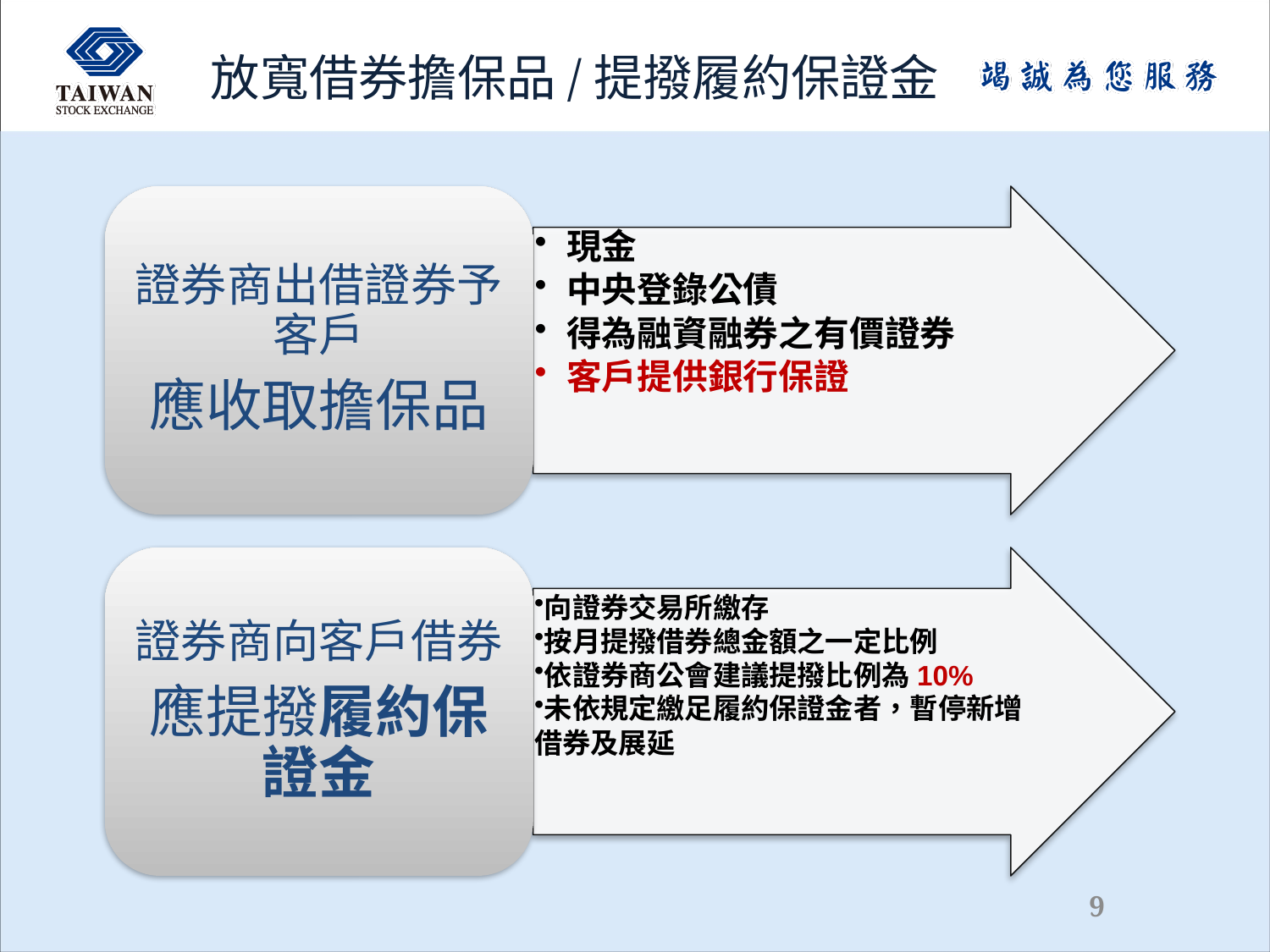

# 放寬借券擔保品/提撥履約保證金
現金
中央登錄公債
得為融資融券之有價證券
客戶提供銀行保證
證券商出借證券予客戶
應收取擔保品
向證券交易所繳存
按月提撥借券總金額之一定比例
依證券商公會建議提撥比例為10%
未依規定繳足履約保證金者，暫停新增借券及展延
證券商向客戶借券
應提撥履約保證金
9